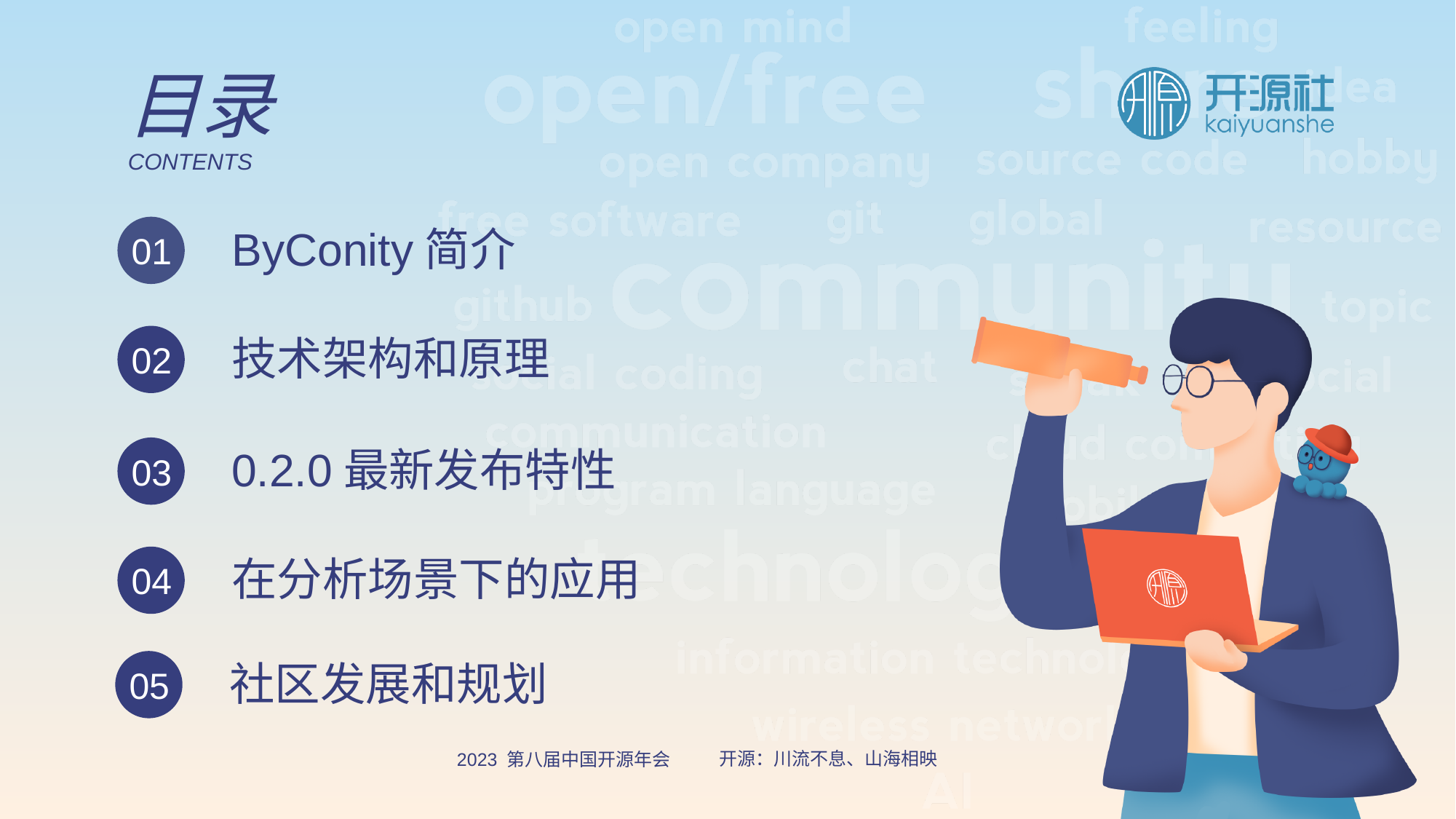

目录
CONTENTS

ByConity简介
01

技术架构和原理
02

0.2.0最新发布特性
03

在分析场景下的应用
04

社区发展和规划
05